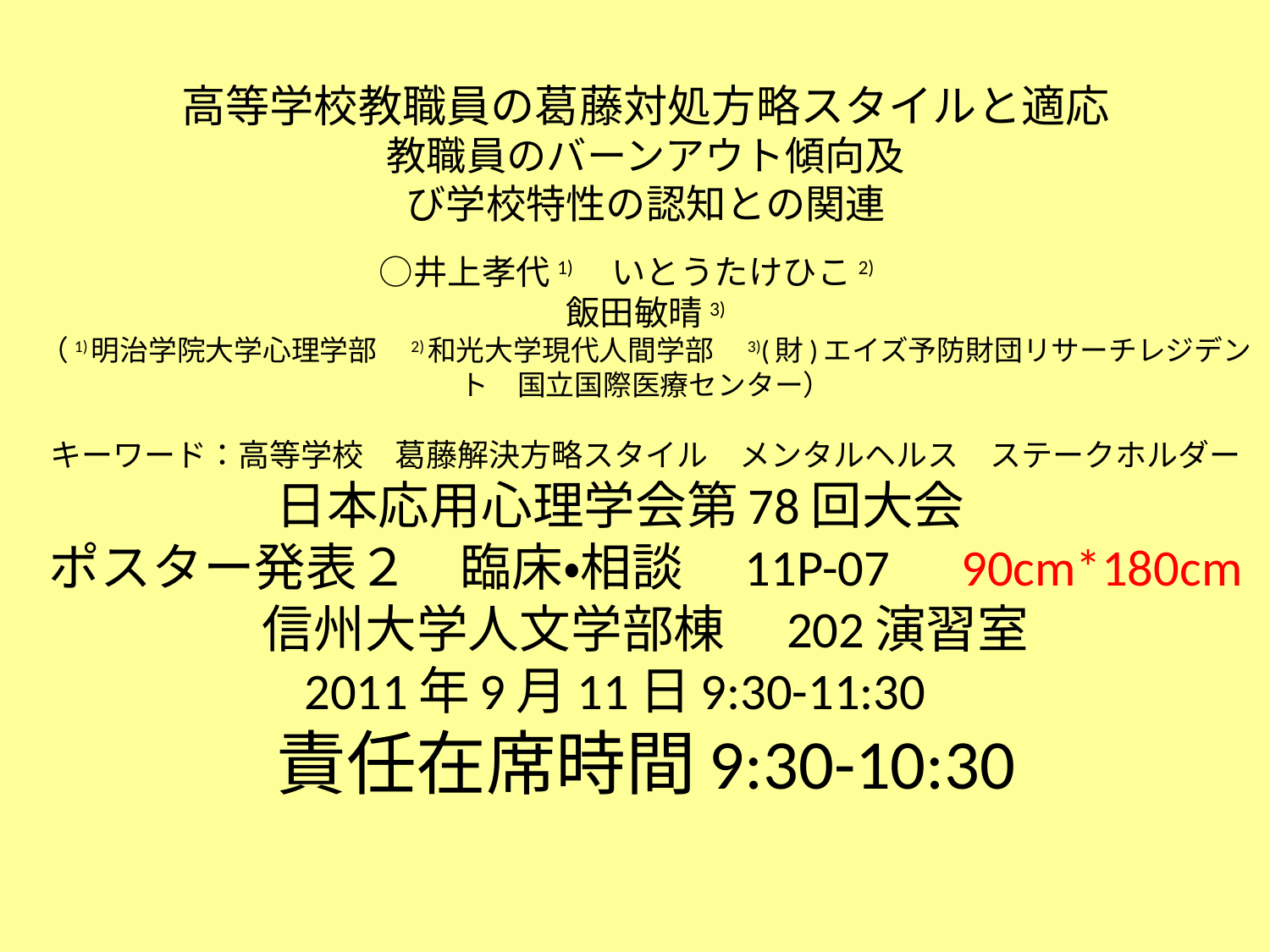

# 高等学校教職員の葛藤対処方略スタイルと適応 教職員のバーンアウト傾向及 び学校特性の認知との関連 ○井上孝代1)　いとうたけひこ2)　 飯田敏晴3) （1)明治学院大学心理学部　2)和光大学現代人間学部　3)(財)エイズ予防財団リサーチレジデント　国立国際医療センター） キーワード：高等学校　葛藤解決方略スタイル　メンタルヘルス　ステークホルダー 日本応用心理学会第78回大会　 ポスター発表２　臨床・相談　11P-07　90cm*180cm 信州大学人文学部棟　202演習室 2011年9月11日9:30-11:30　 責任在席時間9:30-10:30